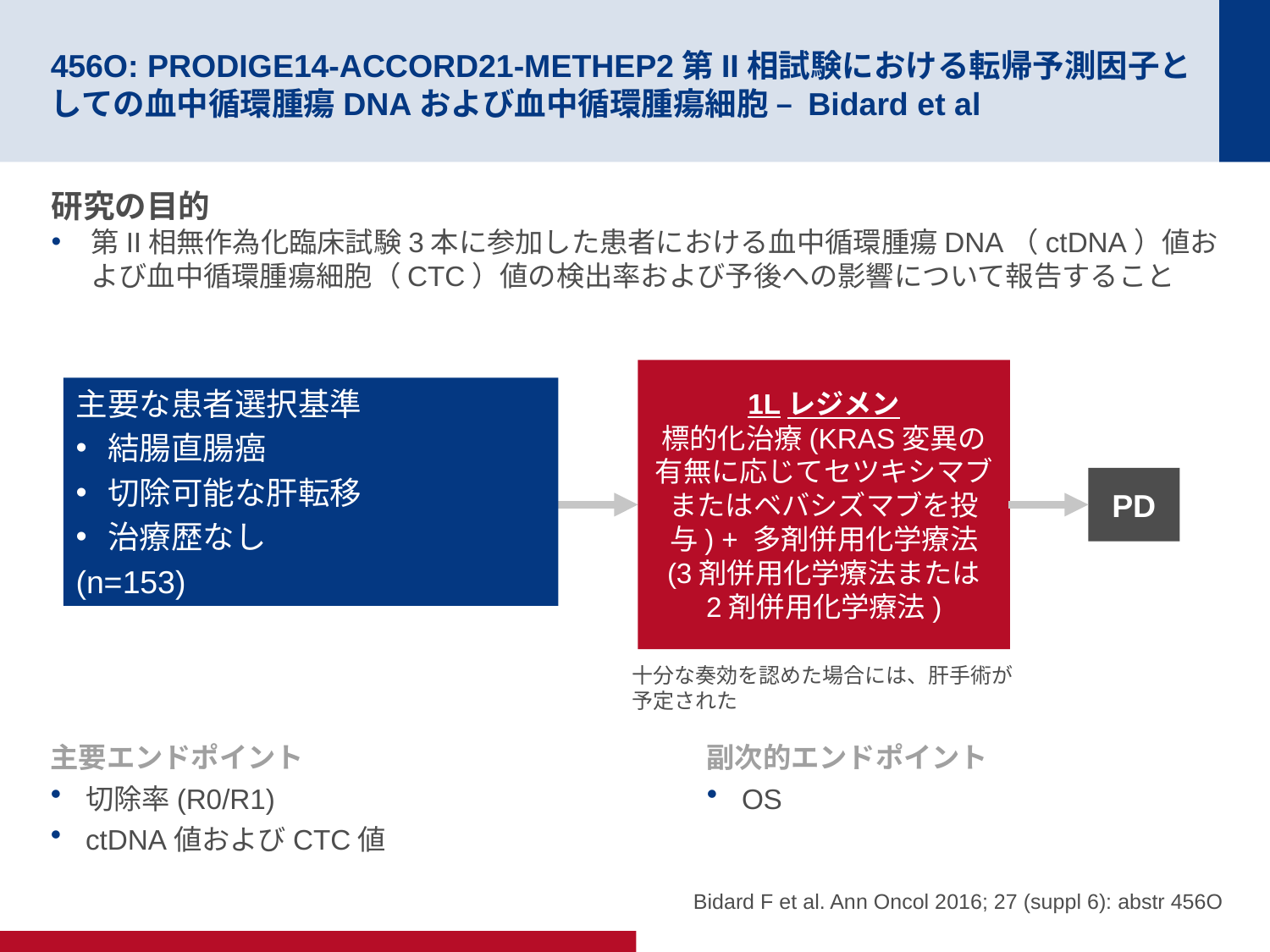

# 456O: PRODIGE14-ACCORD21-METHEP2第II相試験における転帰予測因子としての血中循環腫瘍DNAおよび血中循環腫瘍細胞 – Bidard et al
研究の目的
第II相無作為化臨床試験3本に参加した患者における血中循環腫瘍DNA（ctDNA）値および血中循環腫瘍細胞（CTC）値の検出率および予後への影響について報告すること
1Lレジメン
標的化治療(KRAS変異の有無に応じてセツキシマブまたはベバシズマブを投与) + 多剤併用化学療法
(3剤併用化学療法または
2剤併用化学療法)
主要な患者選択基準
結腸直腸癌
切除可能な肝転移
治療歴なし
(n=153)
PD
十分な奏効を認めた場合には、肝手術が予定された
主要エンドポイント
切除率(R0/R1)
ctDNA値およびCTC値

副次的エンドポイント
OS

Bidard F et al. Ann Oncol 2016; 27 (suppl 6): abstr 456O